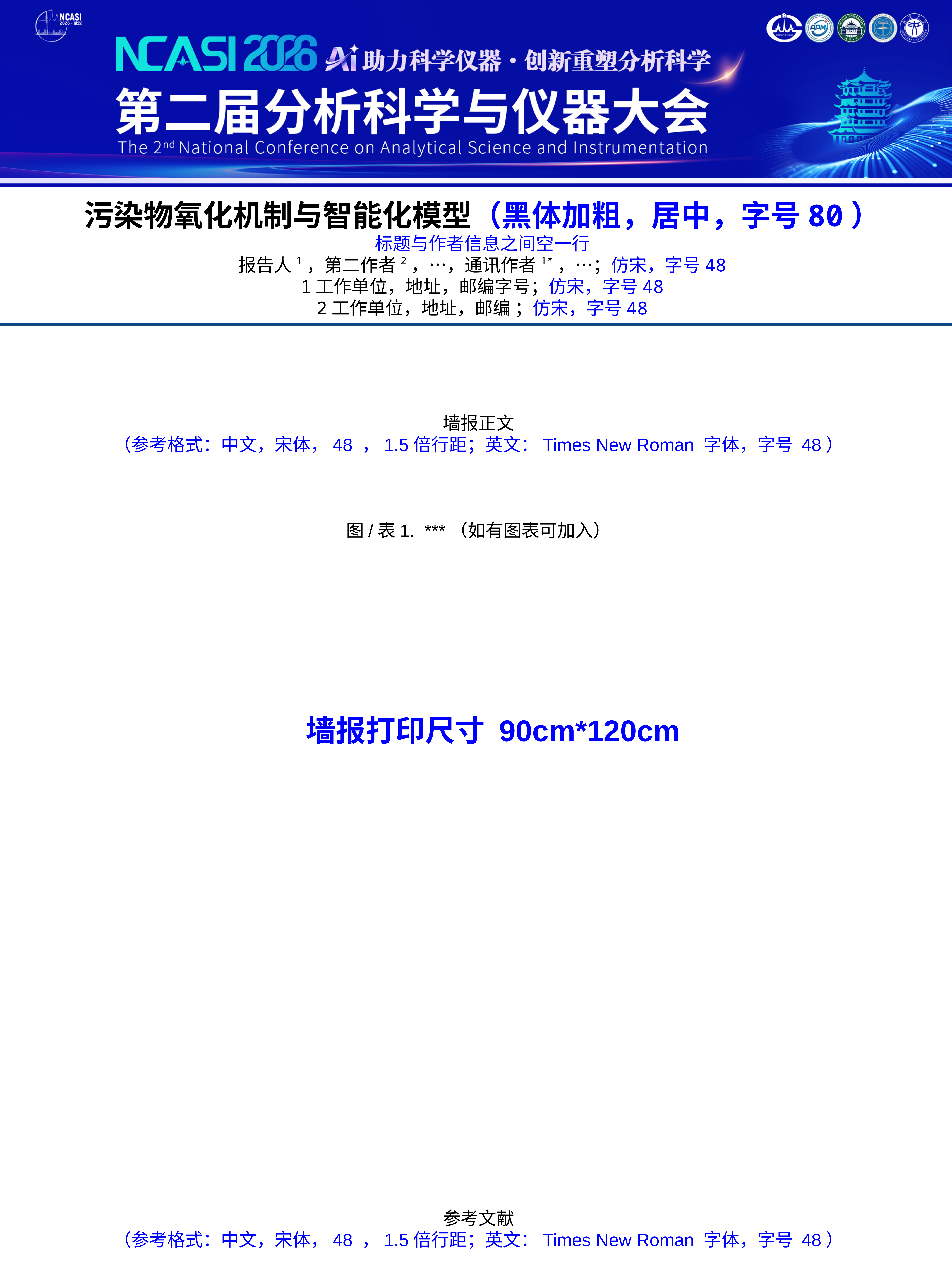

污染物氧化机制与智能化模型（黑体加粗，居中，字号80）
标题与作者信息之间空一行
报告人1，第二作者2，…，通讯作者1*，…；仿宋，字号48
1工作单位，地址，邮编字号；仿宋，字号48
2工作单位，地址，邮编 ；仿宋，字号48

墙报正文
（参考格式：中文，宋体，48 ，1.5倍行距；英文：Times New Roman 字体，字号 48）

图/表1.  ***（如有图表可加入）

参考文献
（参考格式：中文，宋体，48 ，1.5倍行距；英文：Times New Roman 字体，字号 48）

墙报打印尺寸 90cm*120cm